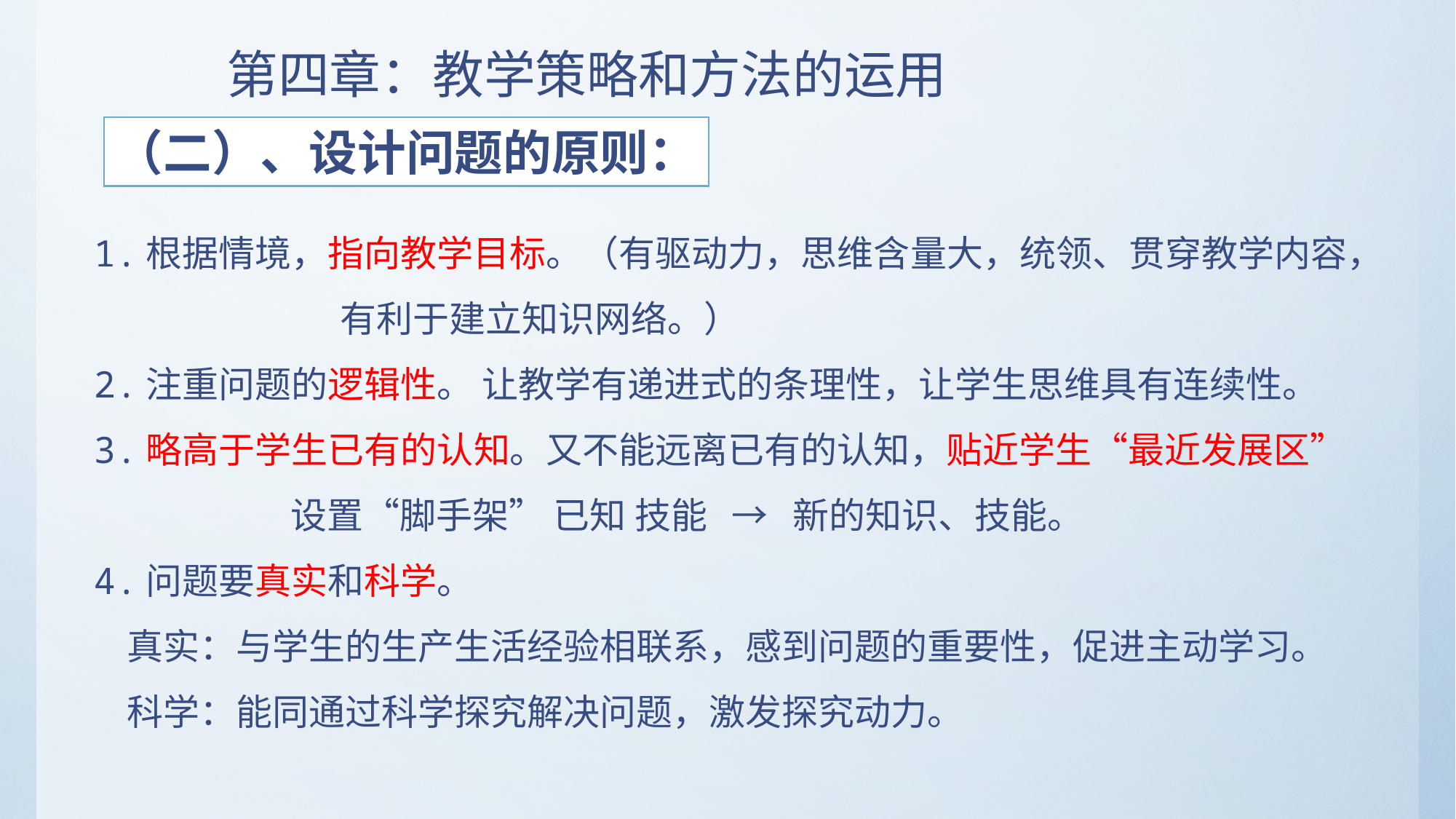

第四章：教学策略和方法的运用
（二）、设计问题的原则：
1.根据情境，指向教学目标。（有驱动力，思维含量大，统领、贯穿教学内容，
                             有利于建立知识网络。）
2.注重问题的逻辑性。 让教学有递进式的条理性，让学生思维具有连续性。
3.略高于学生已有的认知。又不能远离已有的认知，贴近学生“最近发展区”
                       设置“脚手架” 已知 技能   →   新的知识、技能。
4.问题要真实和科学。
   真实：与学生的生产生活经验相联系，感到问题的重要性，促进主动学习。
   科学：能同通过科学探究解决问题，激发探究动力。